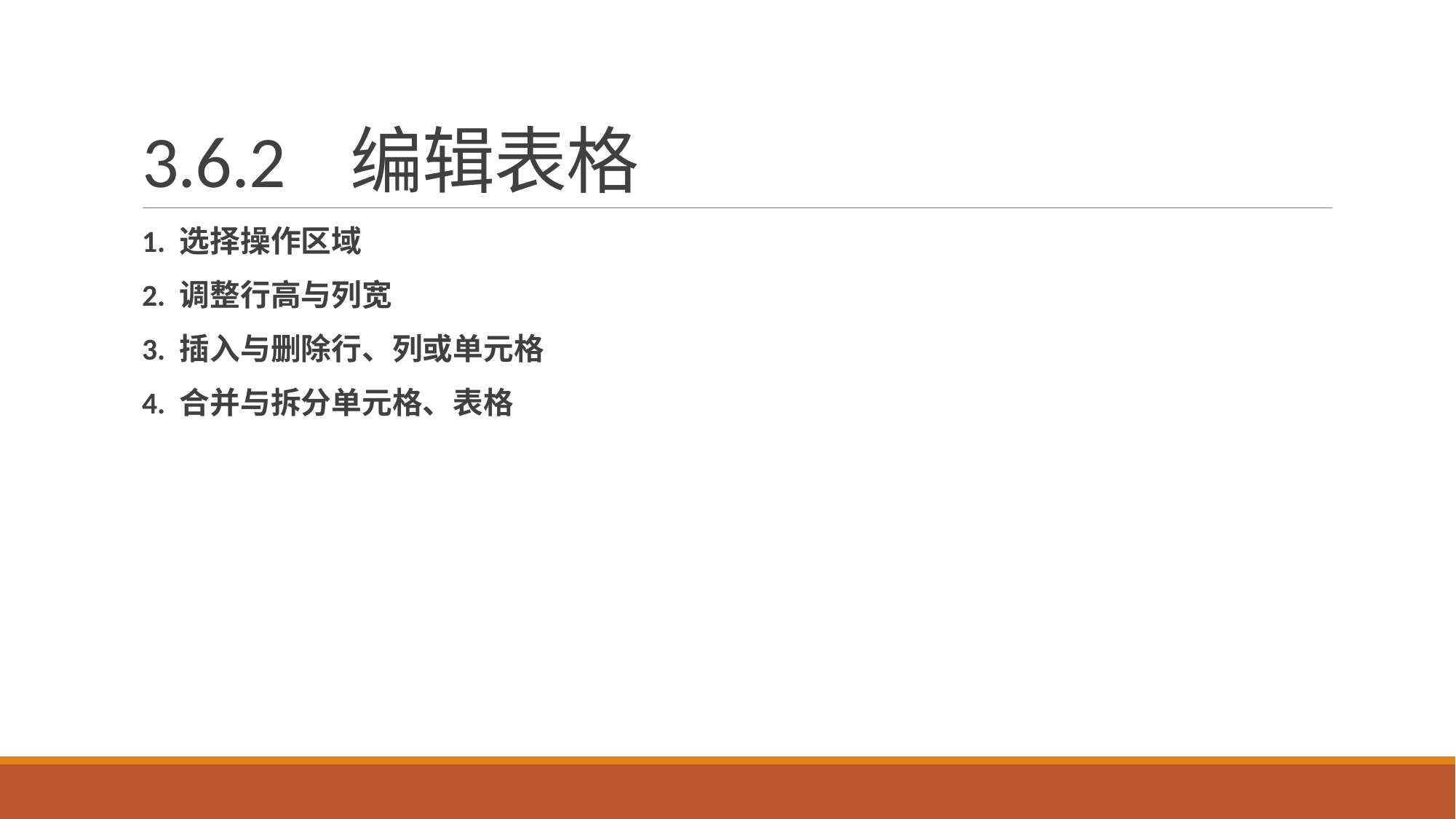

# 3.6.2   编辑表格
1. 选择操作区域
2. 调整行高与列宽
3. 插入与删除行、列或单元格
4. 合并与拆分单元格、表格